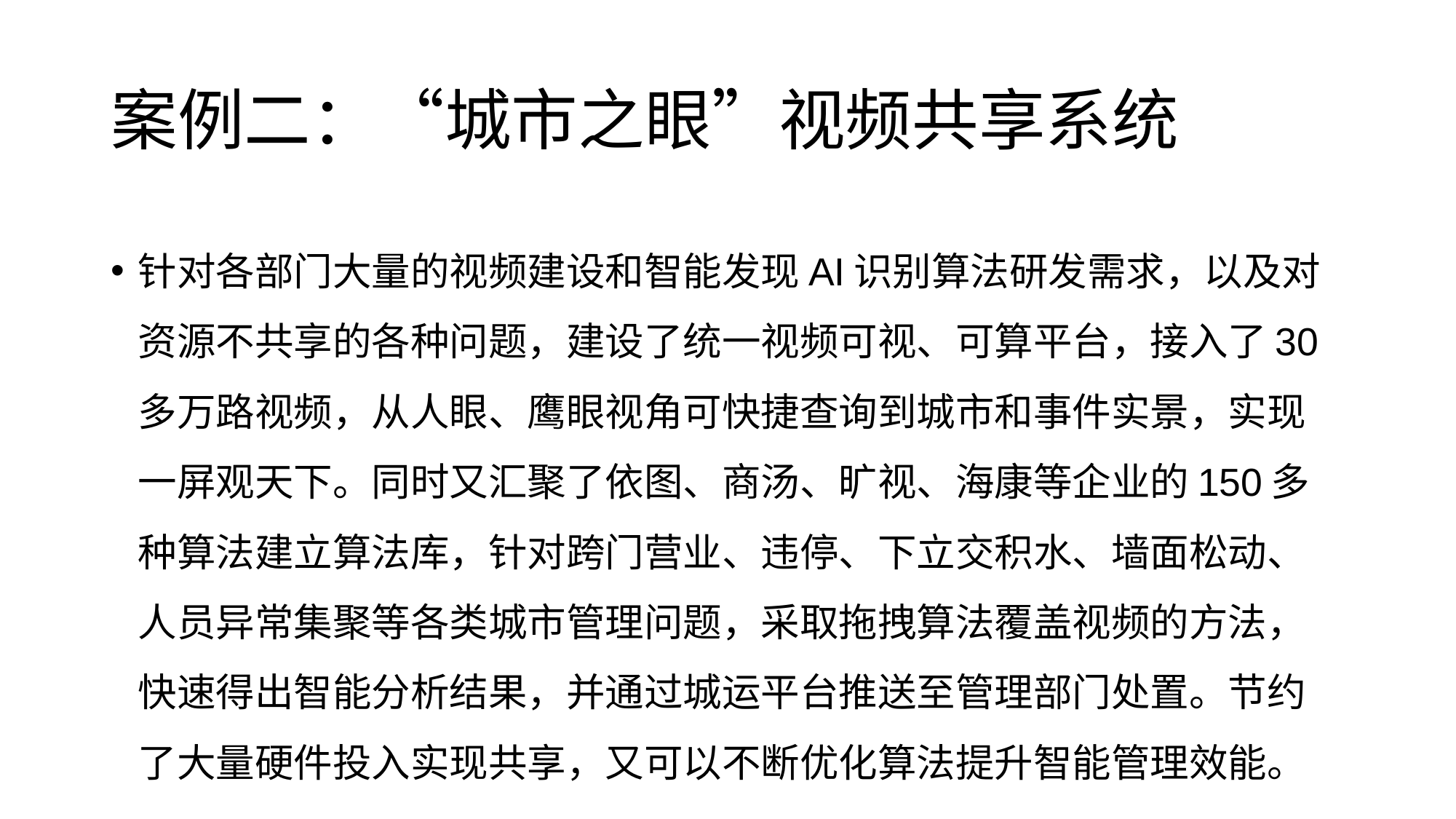

# 案例二：“城市之眼”视频共享系统
针对各部门大量的视频建设和智能发现AI识别算法研发需求，以及对资源不共享的各种问题，建设了统一视频可视、可算平台，接入了30多万路视频，从人眼、鹰眼视角可快捷查询到城市和事件实景，实现一屏观天下。同时又汇聚了依图、商汤、旷视、海康等企业的150多种算法建立算法库，针对跨门营业、违停、下立交积水、墙面松动、人员异常集聚等各类城市管理问题，采取拖拽算法覆盖视频的方法，快速得出智能分析结果，并通过城运平台推送至管理部门处置。节约了大量硬件投入实现共享，又可以不断优化算法提升智能管理效能。